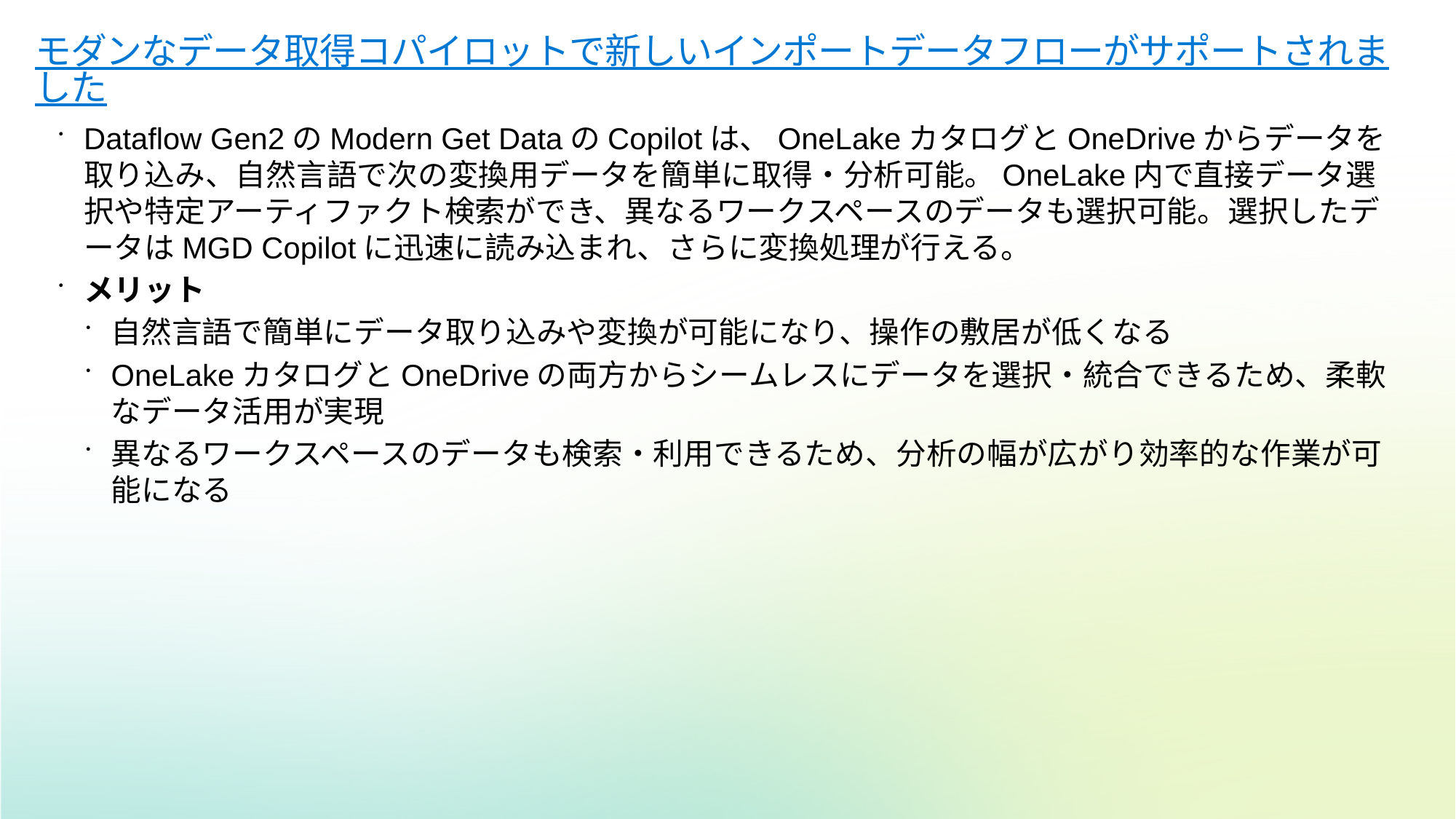

# モダンなデータ取得コパイロットで新しいインポートデータフローがサポートされました
Dataflow Gen2のModern Get DataのCopilotは、OneLakeカタログとOneDriveからデータを取り込み、自然言語で次の変換用データを簡単に取得・分析可能。OneLake内で直接データ選択や特定アーティファクト検索ができ、異なるワークスペースのデータも選択可能。選択したデータはMGD Copilotに迅速に読み込まれ、さらに変換処理が行える。
メリット
自然言語で簡単にデータ取り込みや変換が可能になり、操作の敷居が低くなる
OneLakeカタログとOneDriveの両方からシームレスにデータを選択・統合できるため、柔軟なデータ活用が実現
異なるワークスペースのデータも検索・利用できるため、分析の幅が広がり効率的な作業が可能になる